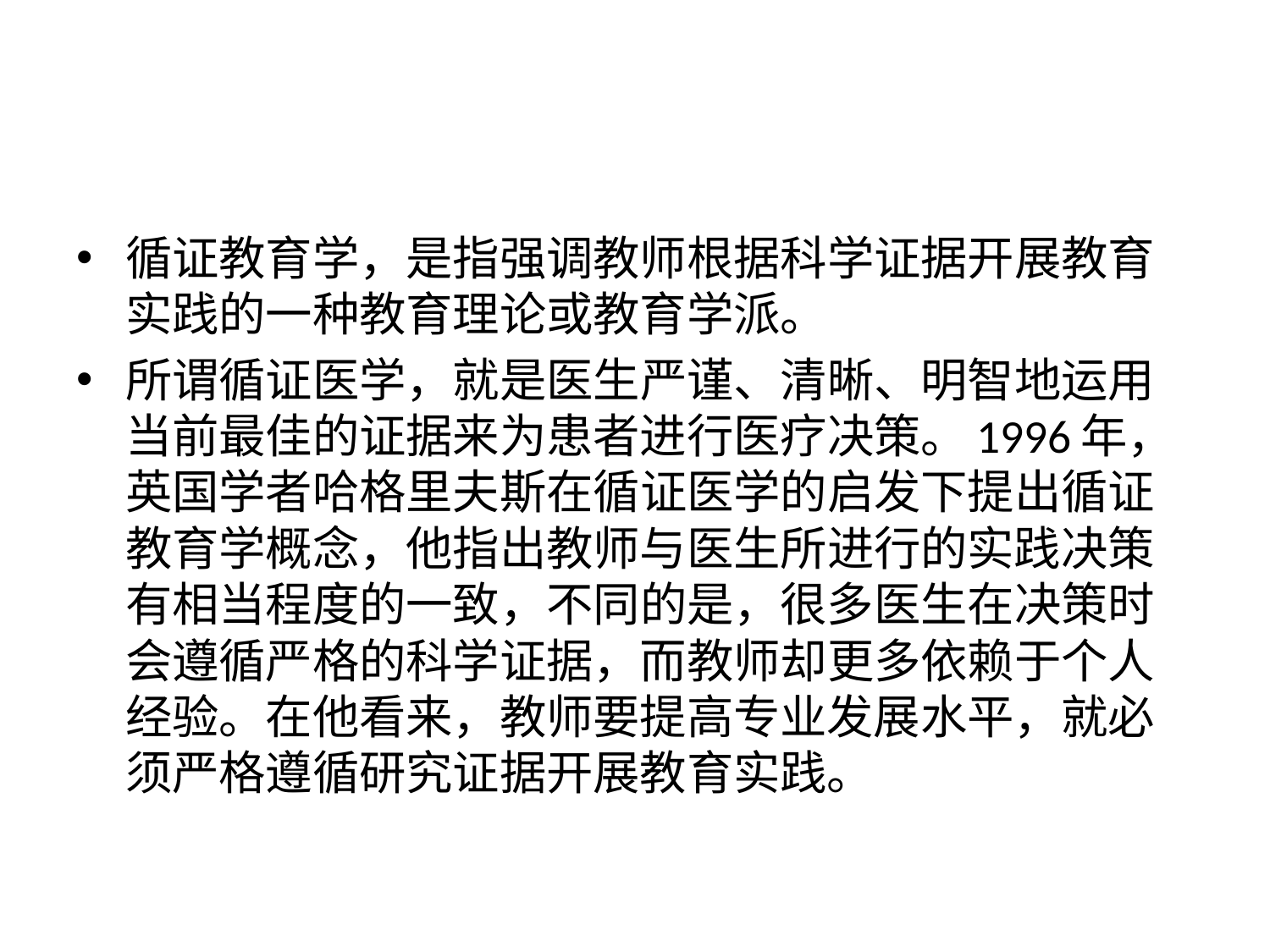

#
循证教育学，是指强调教师根据科学证据开展教育实践的一种教育理论或教育学派。
所谓循证医学，就是医生严谨、清晰、明智地运用当前最佳的证据来为患者进行医疗决策。1996年，英国学者哈格里夫斯在循证医学的启发下提出循证教育学概念，他指出教师与医生所进行的实践决策有相当程度的一致，不同的是，很多医生在决策时会遵循严格的科学证据，而教师却更多依赖于个人经验。在他看来，教师要提高专业发展水平，就必须严格遵循研究证据开展教育实践。